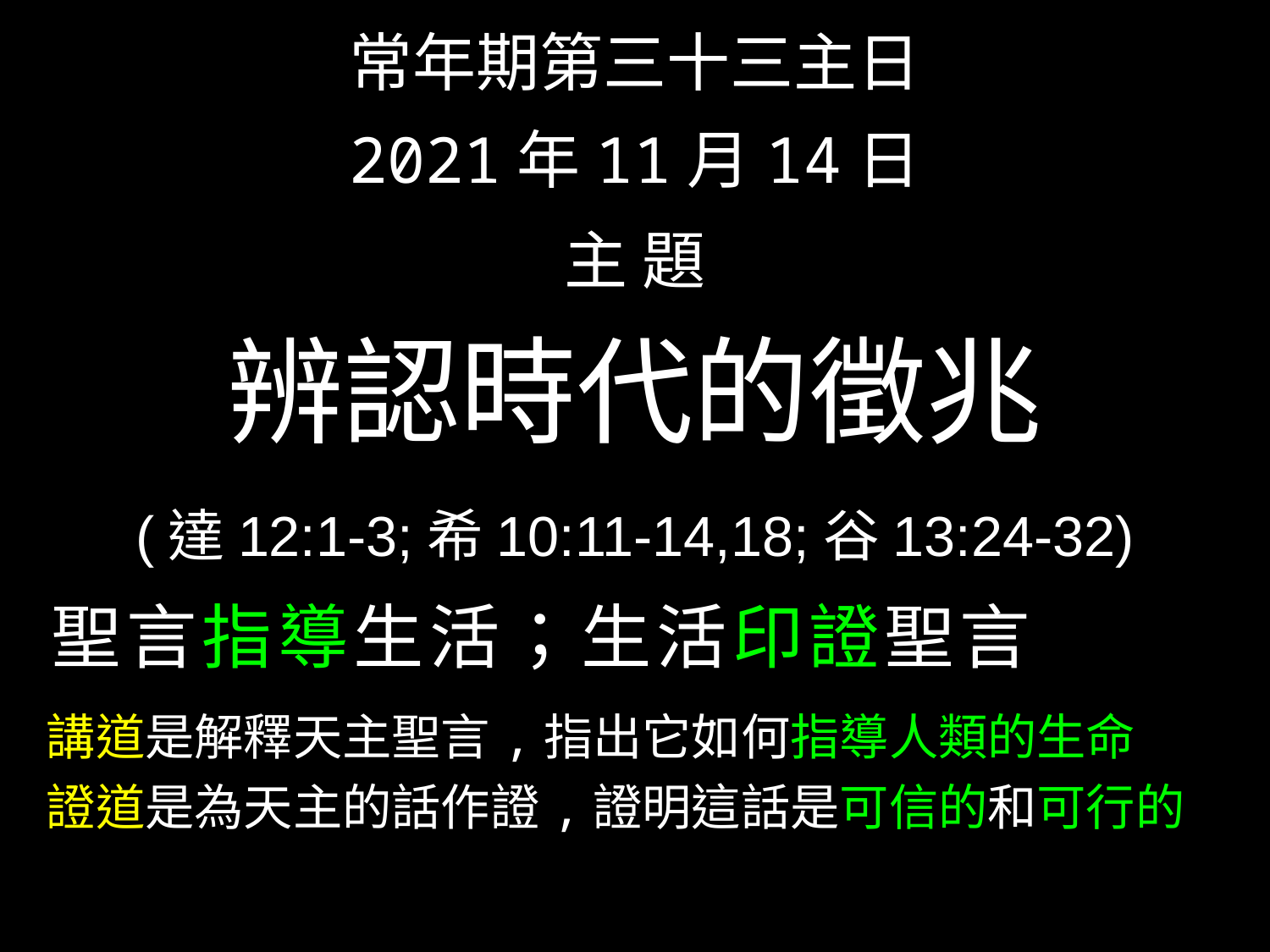

常年期第三十三主日
2021年11月14日

主 題
辨認時代的徵兆
(達12:1-3;希10:11-14,18;谷13:24-32)
 聖言指導生活；生活印證聖言
  講道是解釋天主聖言,指出它如何指導人類的生命
  證道是為天主的話作證,證明這話是可信的和可行的